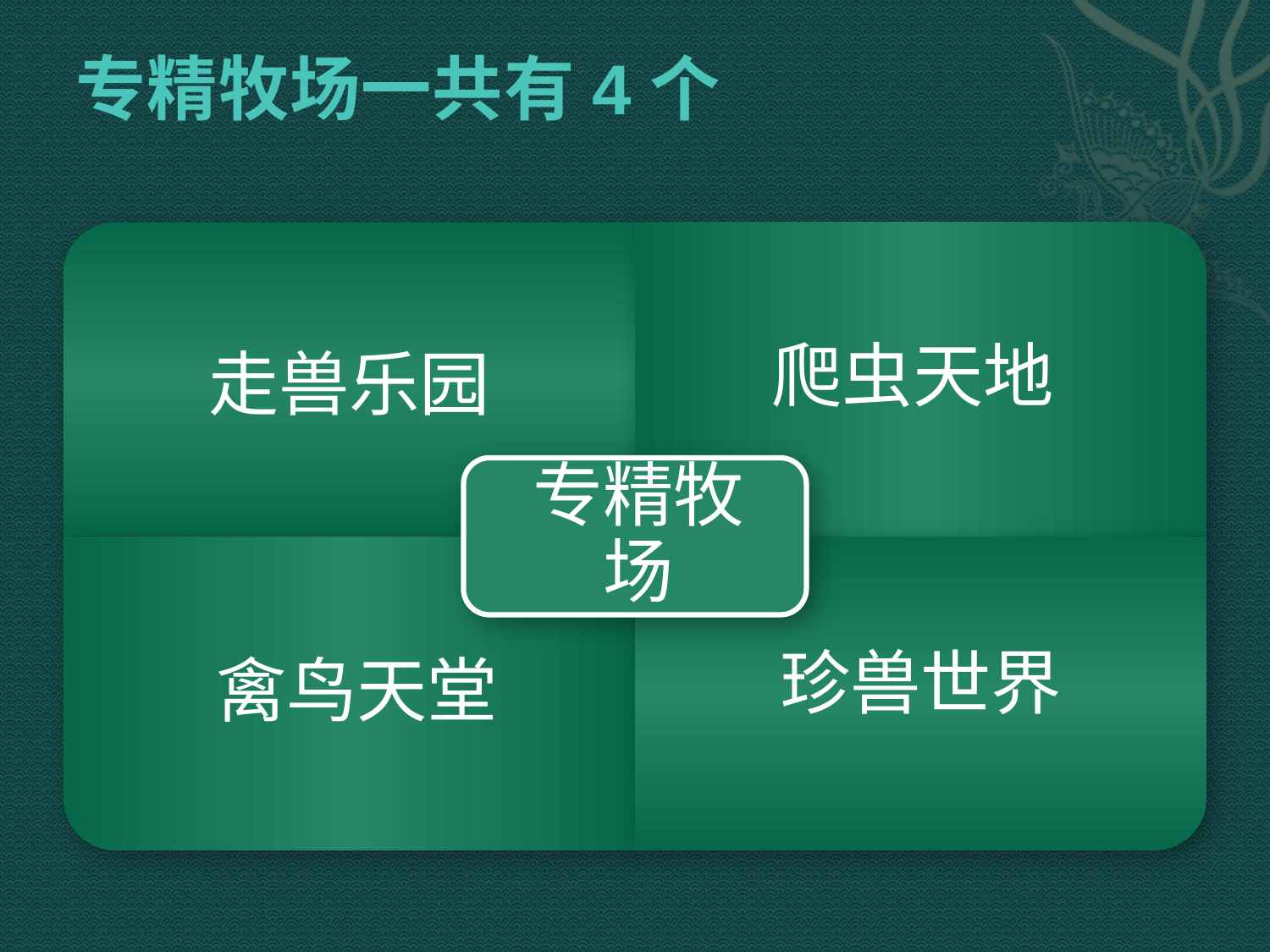

# 专精牧场一共有4个
走兽乐园
爬虫天地
禽鸟天堂
珍兽世界
专精牧场